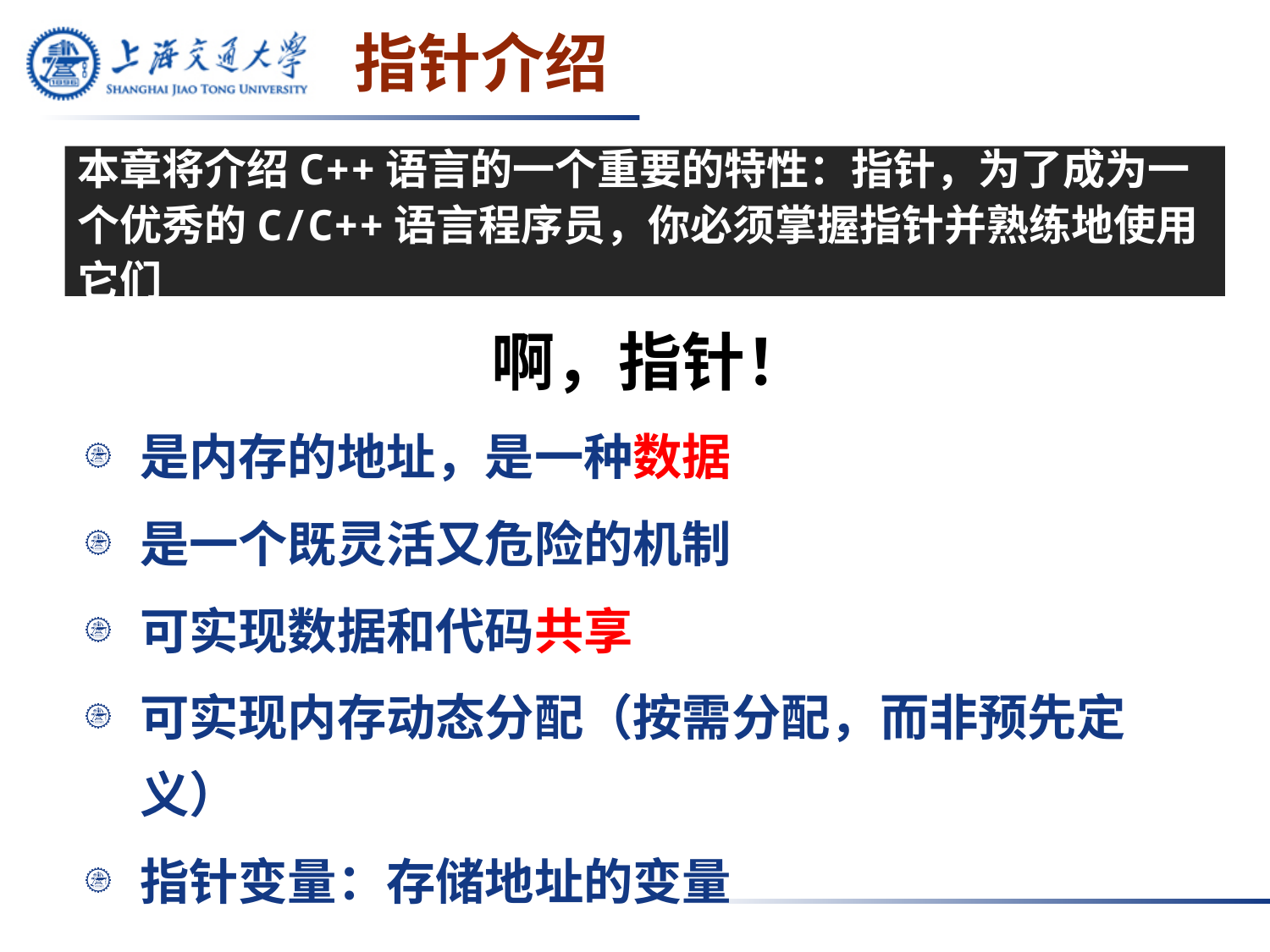

# 指针介绍
本章将介绍C++语言的一个重要的特性：指针，为了成为一个优秀的C/C++语言程序员，你必须掌握指针并熟练地使用它们
啊，指针！
是内存的地址，是一种数据
是一个既灵活又危险的机制
可实现数据和代码共享
可实现内存动态分配（按需分配，而非预先定义）
指针变量：存储地址的变量